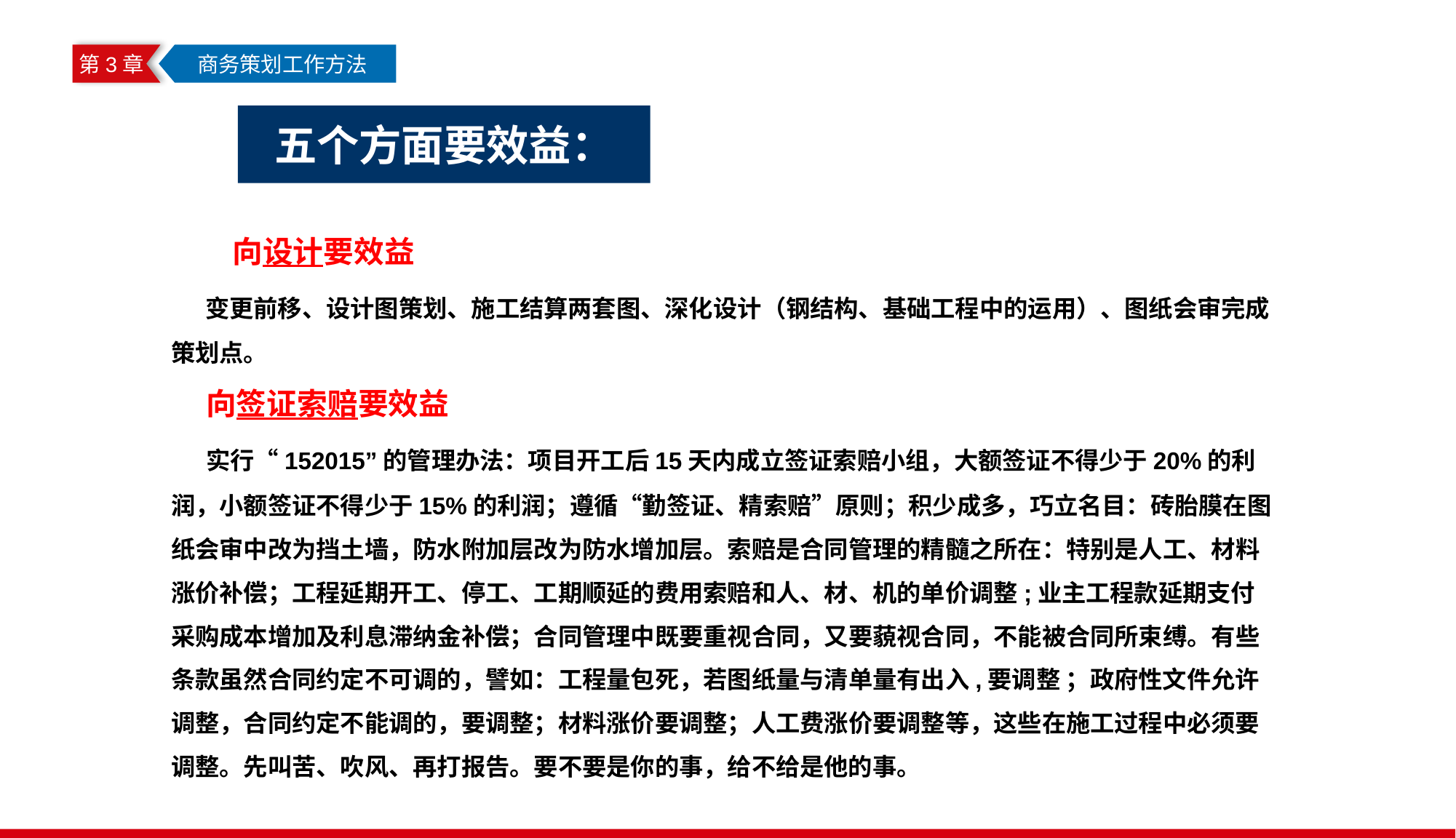

第3章
    商务策划工作方法
五个方面要效益：
        向设计要效益
    变更前移、设计图策划、施工结算两套图、深化设计（钢结构、基础工程中的运用）、图纸会审完成策划点。
    向签证索赔要效益
    实行“152015”的管理办法：项目开工后15天内成立签证索赔小组，大额签证不得少于20%的利润，小额签证不得少于15%的利润；遵循“勤签证、精索赔”原则；积少成多，巧立名目：砖胎膜在图纸会审中改为挡土墙，防水附加层改为防水增加层。索赔是合同管理的精髓之所在：特别是人工、材料涨价补偿；工程延期开工、停工、工期顺延的费用索赔和人、材、机的单价调整;业主工程款延期支付采购成本增加及利息滞纳金补偿；合同管理中既要重视合同，又要藐视合同，不能被合同所束缚。有些条款虽然合同约定不可调的，譬如：工程量包死，若图纸量与清单量有出入,要调整 ；政府性文件允许调整，合同约定不能调的，要调整；材料涨价要调整；人工费涨价要调整等，这些在施工过程中必须要调整。先叫苦、吹风、再打报告。要不要是你的事，给不给是他的事。